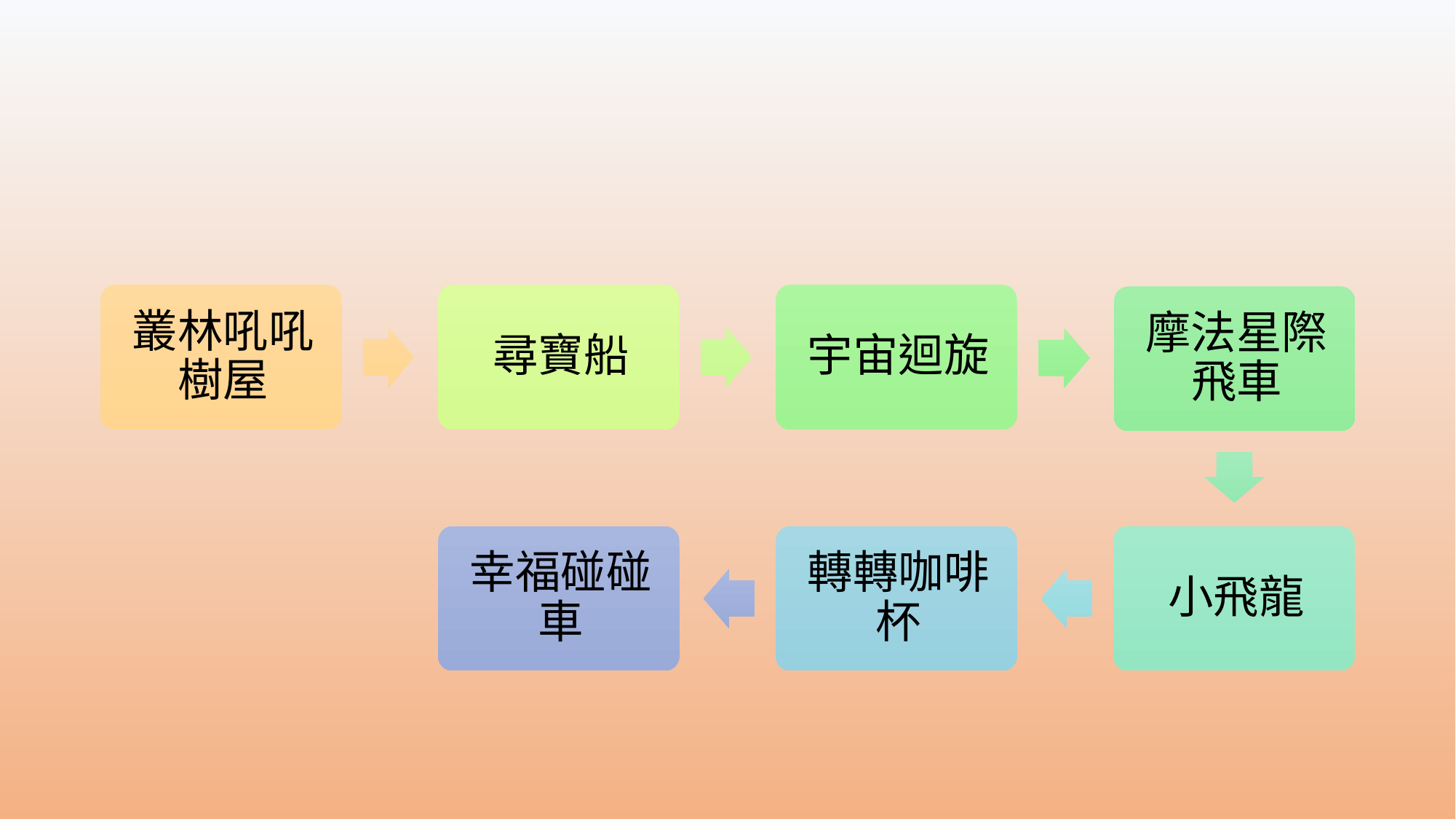

#
叢林吼吼樹屋

尋寶船

宇宙迴旋

摩法星際飛車

小飛龍

轉轉咖啡杯

幸福碰碰車